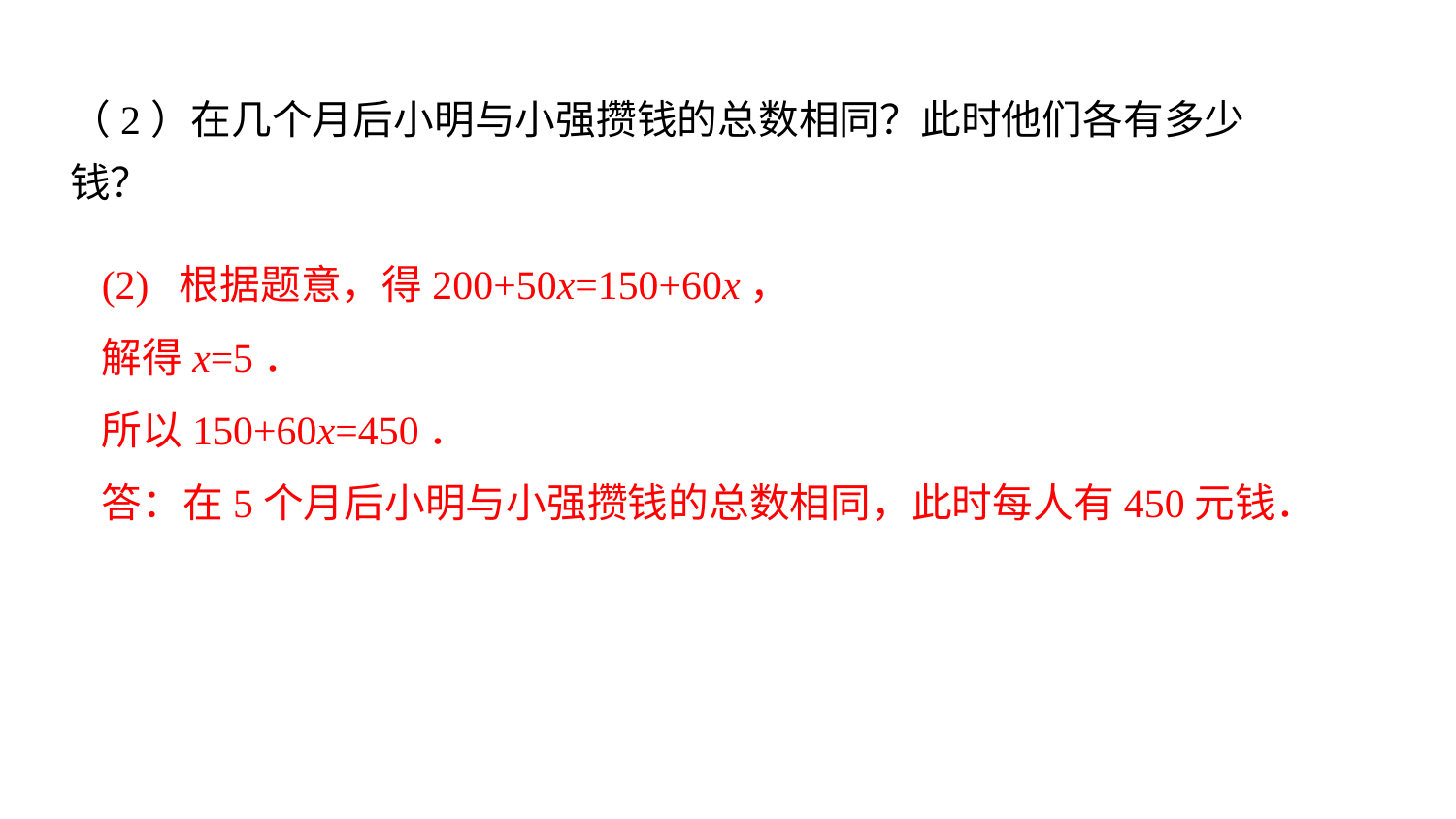

（2）在几个月后小明与小强攒钱的总数相同？此时他们各有多少钱？
(2)  根据题意，得200+50x=150+60x，
解得x=5．
所以150+60x=450．
答：在5个月后小明与小强攒钱的总数相同，此时每人有450元钱．